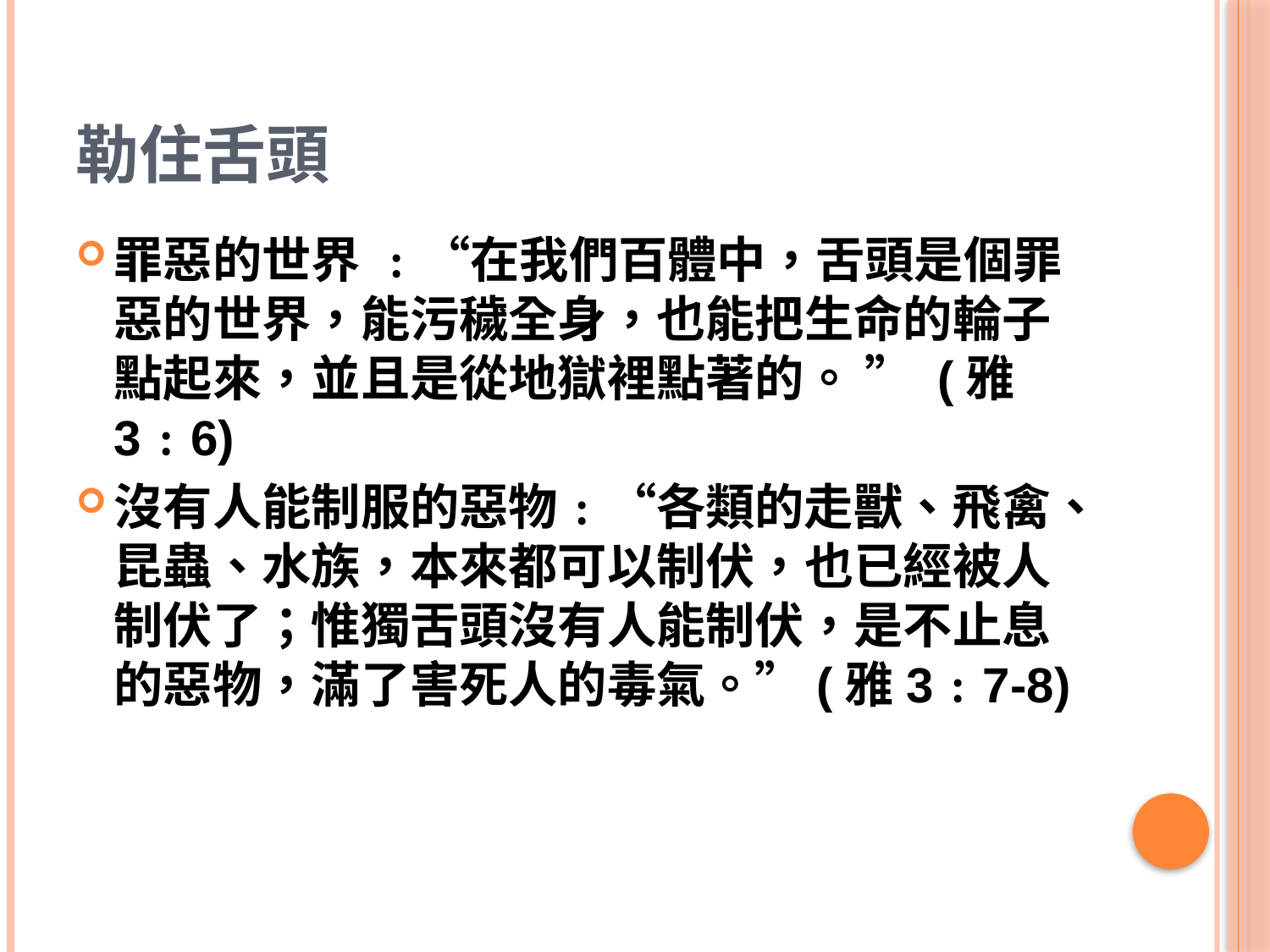

# 勒住舌頭
罪惡的世界 ﹕“在我們百體中，舌頭是個罪惡的世界，能污穢全身，也能把生命的輪子點起來，並且是從地獄裡點著的。 ” (雅3﹕6)
沒有人能制服的惡物﹕“各類的走獸、飛禽、昆蟲、水族，本來都可以制伏，也已經被人制伏了；惟獨舌頭沒有人能制伏，是不止息的惡物，滿了害死人的毒氣。”(雅3﹕7-8)